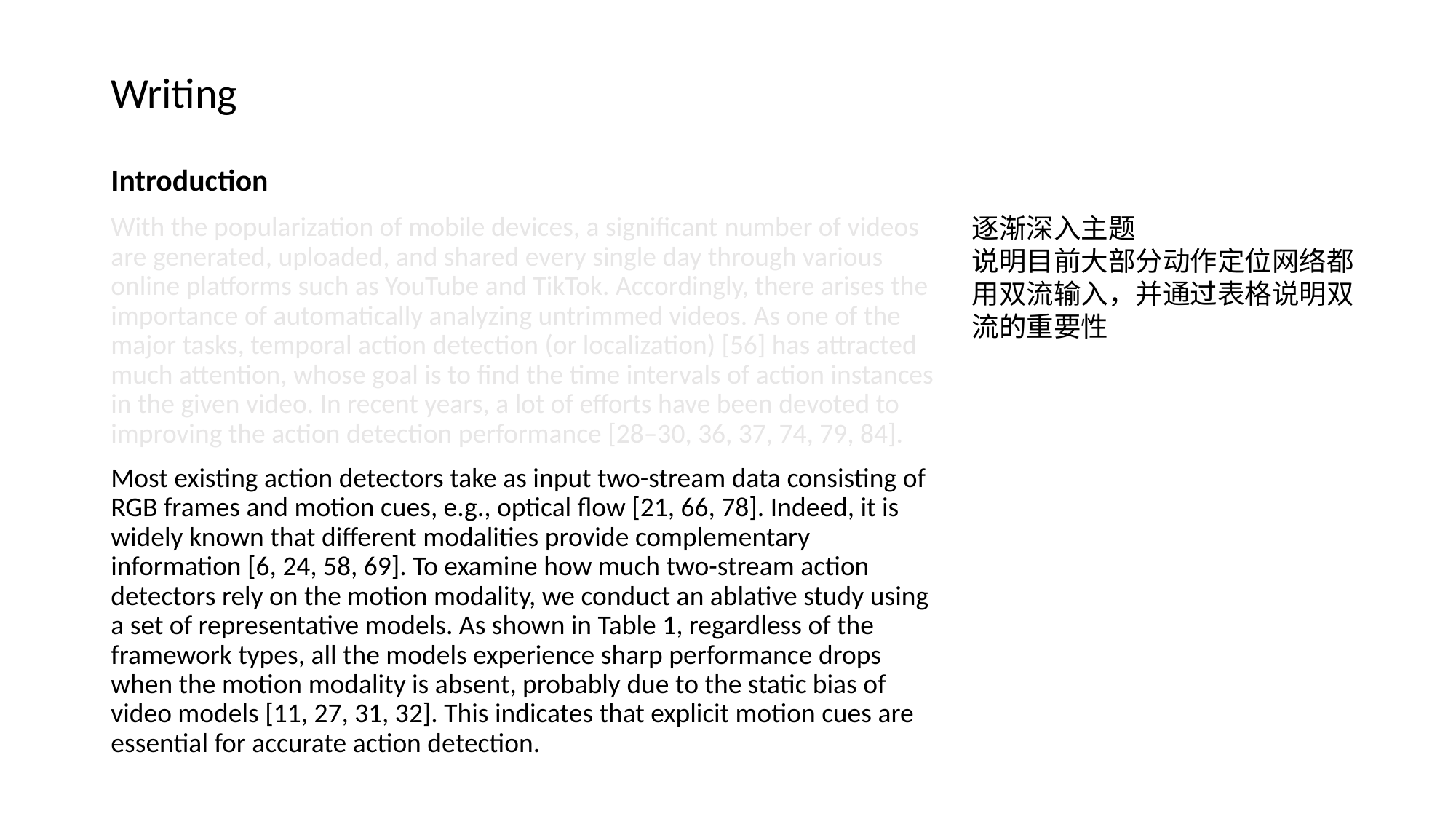

# Writing
Introduction
With the popularization of mobile devices, a significant number of videos are generated, uploaded, and shared every single day through various online platforms such as YouTube and TikTok. Accordingly, there arises the importance of automatically analyzing untrimmed videos. As one of the major tasks, temporal action detection (or localization) [56] has attracted much attention, whose goal is to find the time intervals of action instances in the given video. In recent years, a lot of efforts have been devoted to improving the action detection performance [28–30, 36, 37, 74, 79, 84].
Most existing action detectors take as input two-stream data consisting of RGB frames and motion cues, e.g., optical flow [21, 66, 78]. Indeed, it is widely known that different modalities provide complementary information [6, 24, 58, 69]. To examine how much two-stream action detectors rely on the motion modality, we conduct an ablative study using a set of representative models. As shown in Table 1, regardless of the framework types, all the models experience sharp performance drops when the motion modality is absent, probably due to the static bias of video models [11, 27, 31, 32]. This indicates that explicit motion cues are essential for accurate action detection.
逐渐深入主题
说明目前大部分动作定位网络都用双流输入，并通过表格说明双流的重要性